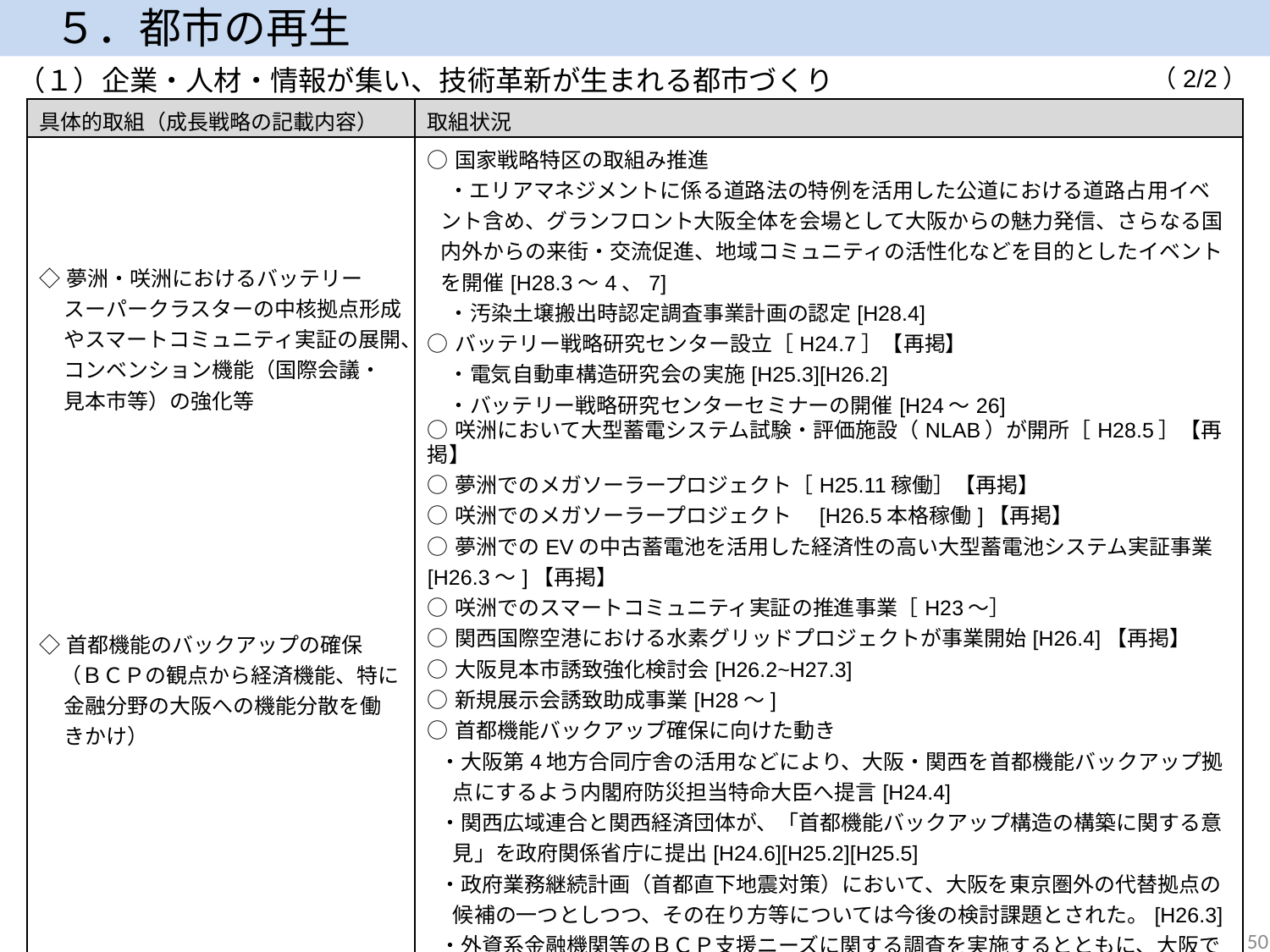

５．都市の再生
（１）企業・人材・情報が集い、技術革新が生まれる都市づくり
（2/2）
| 具体的取組（成長戦略の記載内容） | 取組状況 |
| --- | --- |
| ◇夢洲・咲洲におけるバッテリースーパークラスターの中核拠点形成やスマートコミュニティ実証の展開、コンベンション機能（国際会議・見本市等）の強化等 ◇首都機能のバックアップの確保 　（ＢＣＰの観点から経済機能、特に金融分野の大阪への機能分散を働きかけ） | ○国家戦略特区の取組み推進 　・エリアマネジメントに係る道路法の特例を活用した公道における道路占用イベント含め、グランフロント大阪全体を会場として大阪からの魅力発信、さらなる国内外からの来街・交流促進、地域コミュニティの活性化などを目的としたイベントを開催[H28.3～4、7] 　・汚染土壌搬出時認定調査事業計画の認定[H28.4] ○バッテリー戦略研究センター設立［H24.7］【再掲】 　・電気自動車構造研究会の実施[H25.3][H26.2] 　・バッテリー戦略研究センターセミナーの開催[H24～26] ○咲洲において大型蓄電システム試験・評価施設（NLAB）が開所［H28.5］【再掲】 ○夢洲でのメガソーラープロジェクト［H25.11稼働］【再掲】 ○咲洲でのメガソーラープロジェクト　[H26.5本格稼働]【再掲】 ○夢洲でのEVの中古蓄電池を活用した経済性の高い大型蓄電池システム実証事業[H26.3～]【再掲】 ○咲洲でのスマートコミュニティ実証の推進事業［H23～］ ○関西国際空港における水素グリッドプロジェクトが事業開始[H26.4]【再掲】 ○大阪見本市誘致強化検討会[H26.2~H27.3] ○新規展示会誘致助成事業[H28～] ○首都機能バックアップ確保に向けた動き ・大阪第4地方合同庁舎の活用などにより、大阪・関西を首都機能バックアップ拠点にするよう内閣府防災担当特命大臣へ提言[H24.4] ・関西広域連合と関西経済団体が、「首都機能バックアップ構造の構築に関する意見」を政府関係省庁に提出[H24.6][H25.2][H25.5]　 ・政府業務継続計画（首都直下地震対策）において、大阪を東京圏外の代替拠点の候補の一つとしつつ、その在り方等については今後の検討課題とされた。[H26.3] ・外資系金融機関等のＢＣＰ支援ニーズに関する調査を実施するとともに、大阪でバックアップオフィスを設置する際、円滑に事業継続するために必要な取組みについて検討。[Ｈ26～] ・これまで大阪への本社機能移転を働きかけてきたＡＩＧジャパンホールディングスが、本社機能を含む第二の拠点を大阪に新設することを決定[H27.11] ・バックアップ拠点のあり方などの課題等の検証、大阪への関心を高めるため、大阪の安全性等についての講演や、意見交換を行い、大阪へのバックアップ拠点設置の可能性について理解を深めた[H28.3] |
50